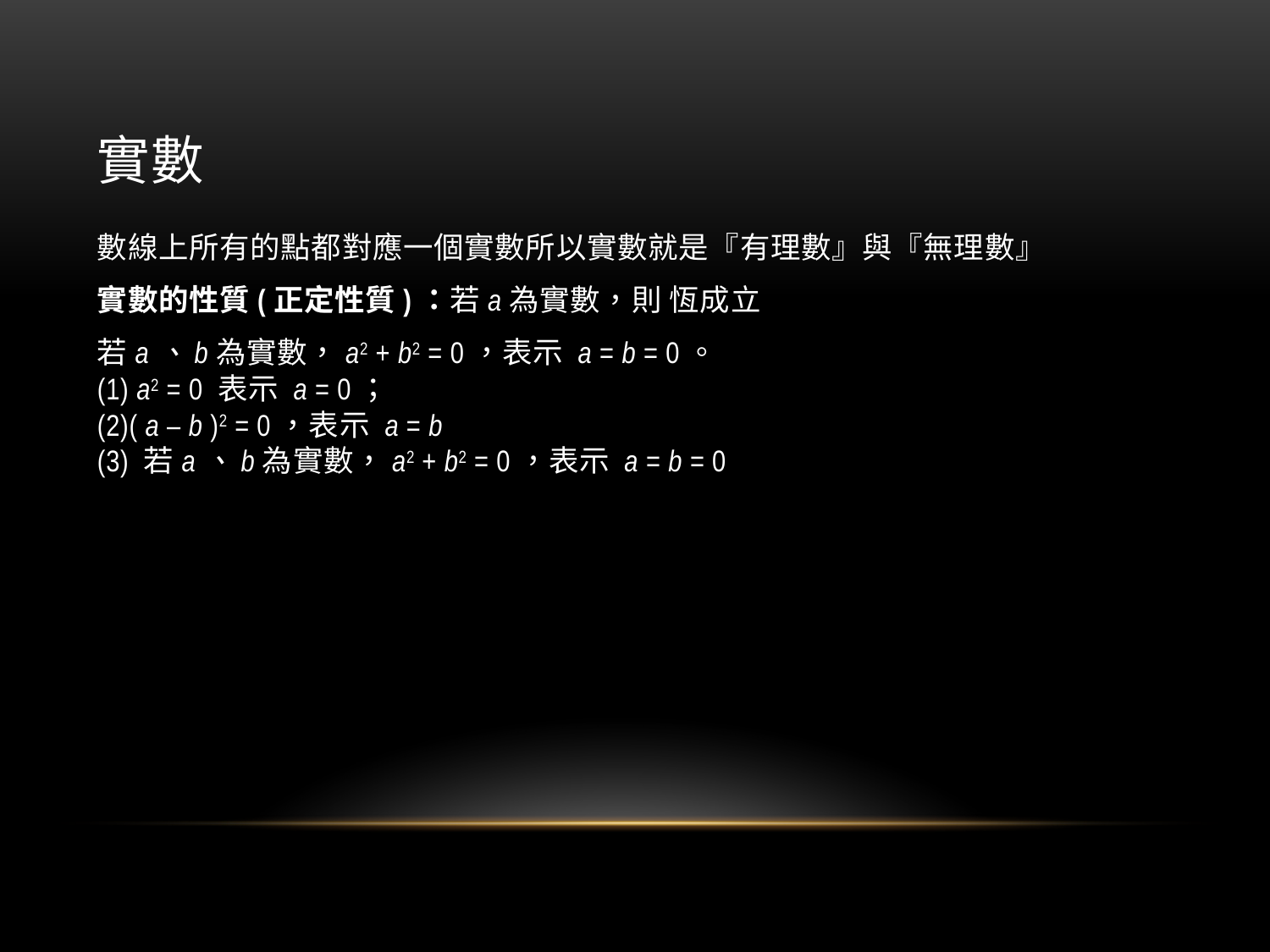

# 實數
數線上所有的點都對應一個實數所以實數就是『有理數』與『無理數』
實數的性質(正定性質)：若a為實數，則 恆成立
若a、b為實數，a2 + b2 = 0，表示 a = b = 0。
(1) a2 = 0 表示 a = 0；
(2)( a – b )2 = 0，表示 a = b
(3) 若a、b為實數，a2 + b2 = 0，表示 a = b = 0